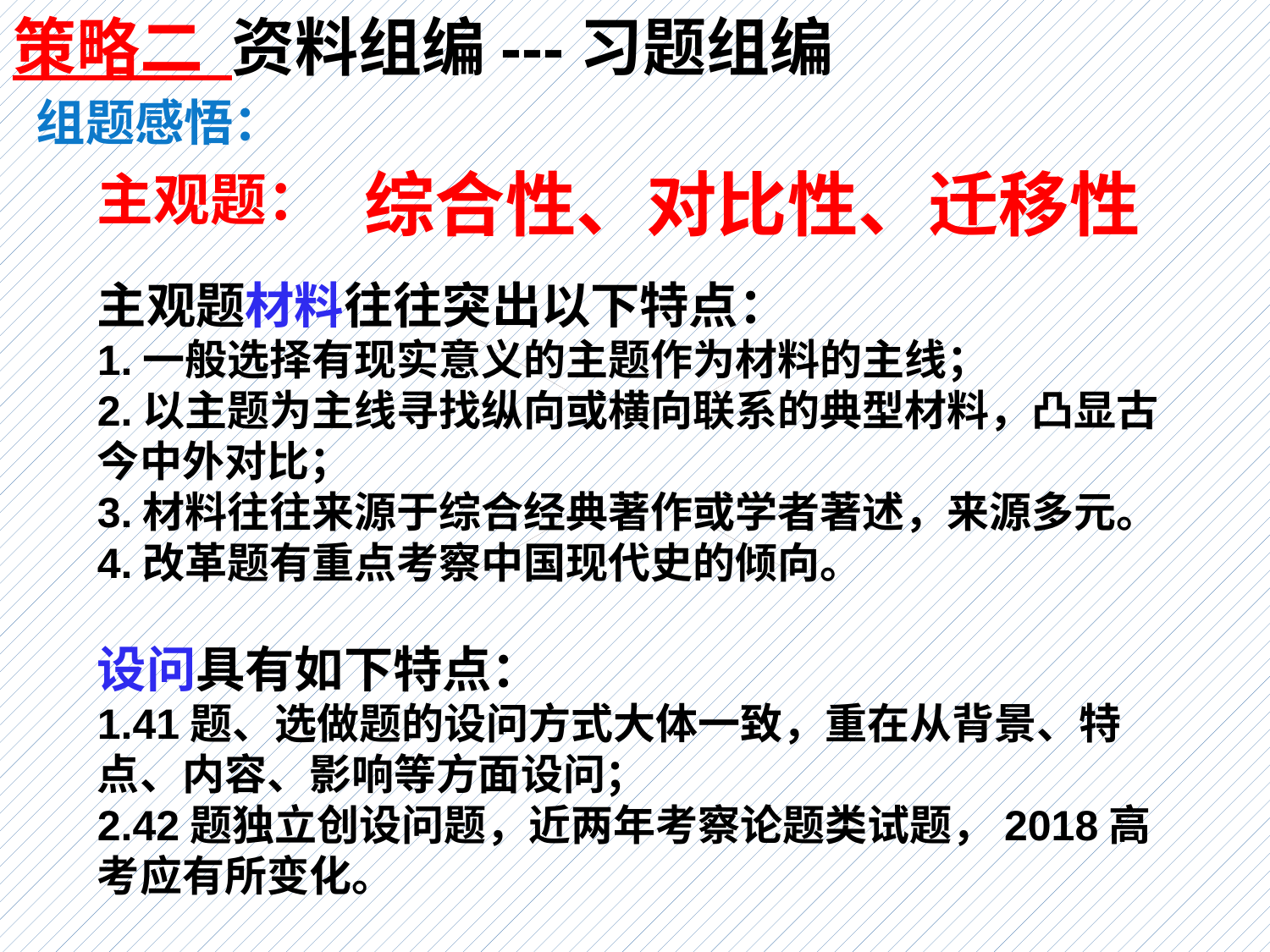

策略二  资料组编---习题组编
组题感悟：

综合性、对比性、迁移性
主观题：

主观题材料往往突出以下特点：
1.一般选择有现实意义的主题作为材料的主线；
2.以主题为主线寻找纵向或横向联系的典型材料，凸显古今中外对比；
3.材料往往来源于综合经典著作或学者著述，来源多元。
4.改革题有重点考察中国现代史的倾向。

设问具有如下特点：
1.41题、选做题的设问方式大体一致，重在从背景、特点、内容、影响等方面设问；
2.42题独立创设问题，近两年考察论题类试题，2018高考应有所变化。